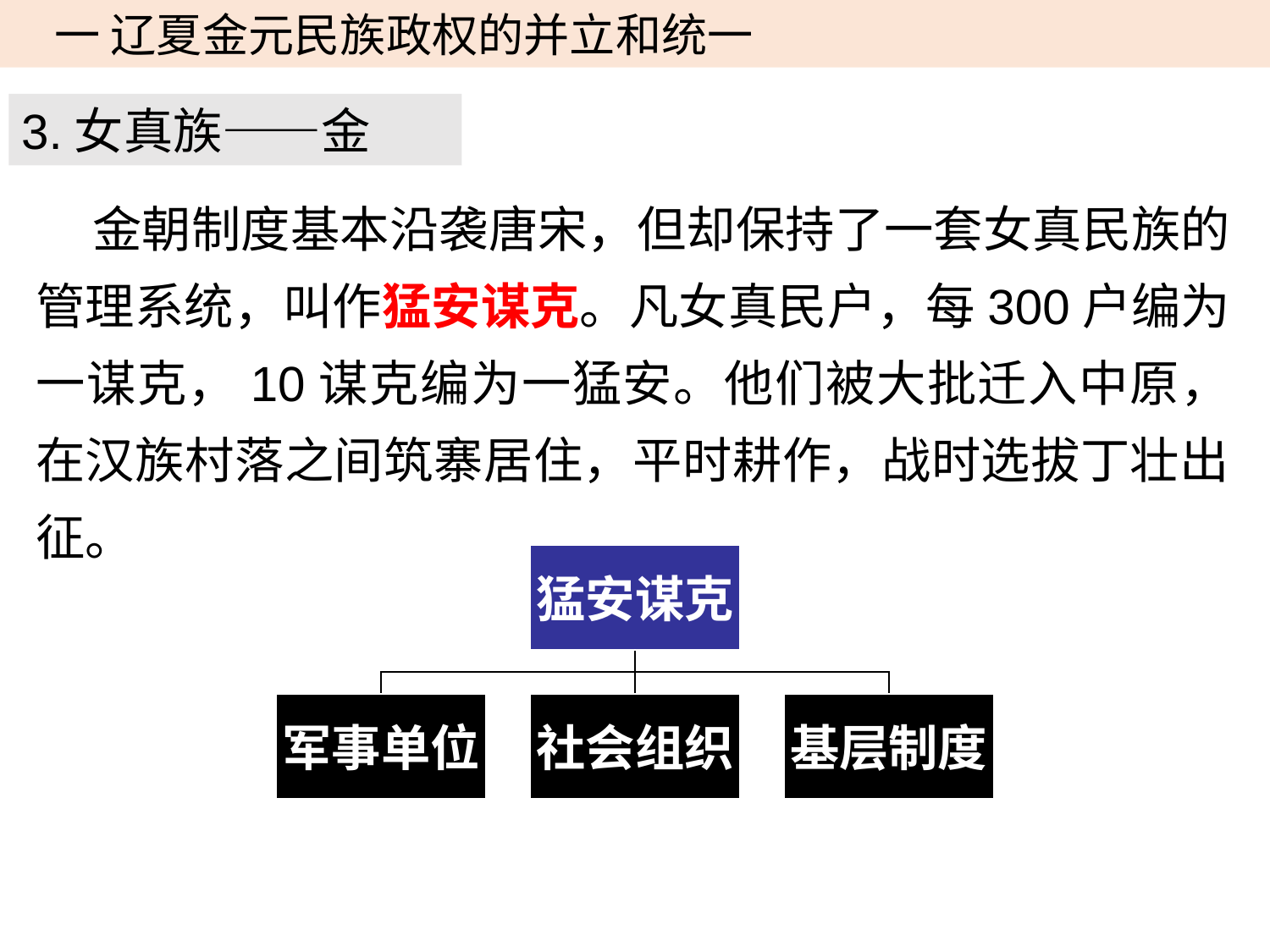

一 辽夏金元民族政权的并立和统一
3.女真族——金
    金朝制度基本沿袭唐宋，但却保持了一套女真民族的管理系统，叫作猛安谋克。凡女真民户，每300户编为一谋克，10谋克编为一猛安。他们被大批迁入中原，在汉族村落之间筑寨居住，平时耕作，战时选拔丁壮出征。
猛安谋克
军事单位
社会组织
基层制度